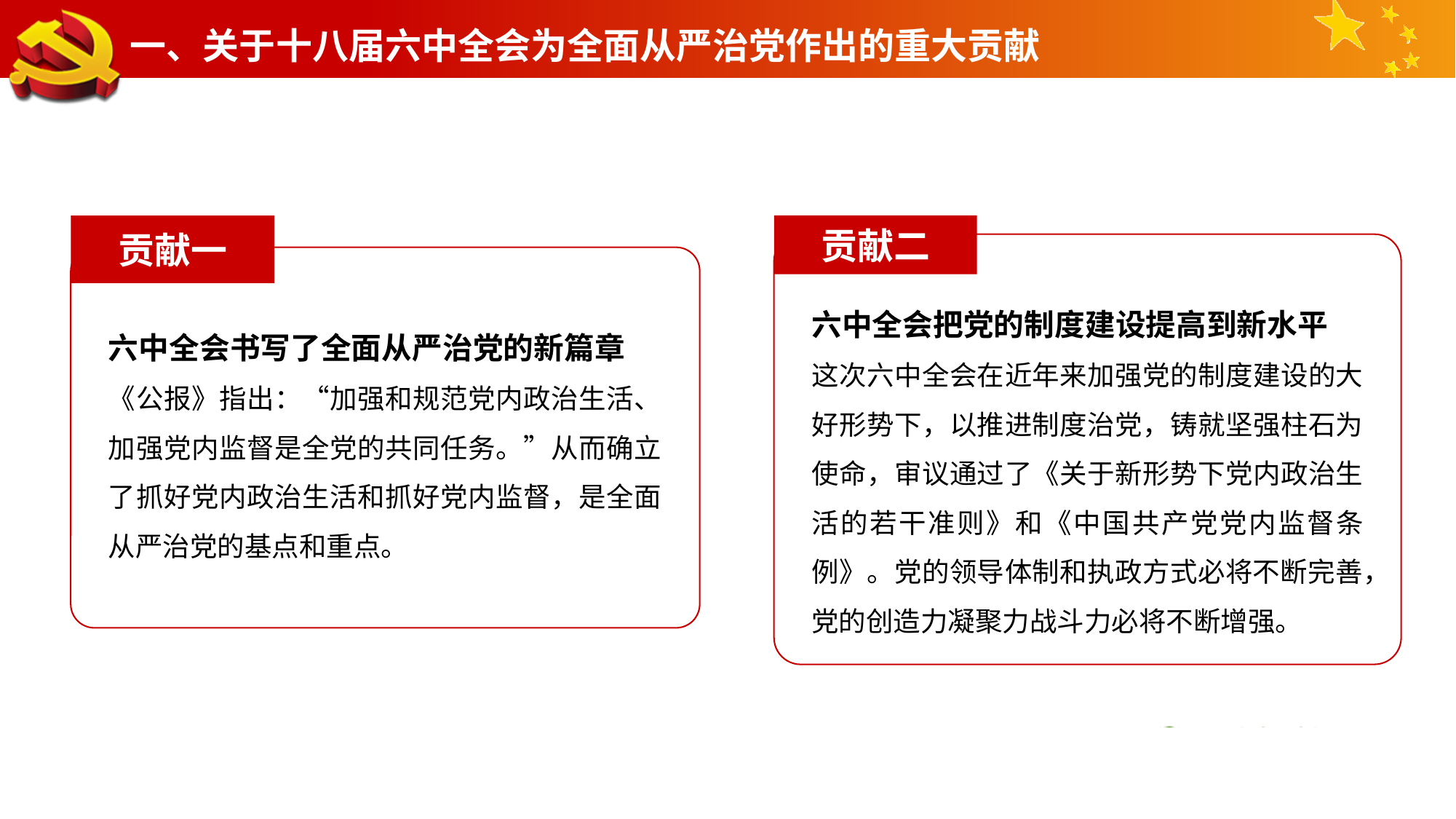

一、关于十八届六中全会为全面从严治党作出的重大贡献
贡献一

六中全会书写了全面从严治党的新篇章
《公报》指出：“加强和规范党内政治生活、加强党内监督是全党的共同任务。”从而确立了抓好党内政治生活和抓好党内监督，是全面从严治党的基点和重点。
贡献二

六中全会把党的制度建设提高到新水平
这次六中全会在近年来加强党的制度建设的大好形势下，以推进制度治党，铸就坚强柱石为使命，审议通过了《关于新形势下党内政治生活的若干准则》和《中国共产党党内监督条例》。党的领导体制和执政方式必将不断完善，党的创造力凝聚力战斗力必将不断增强。